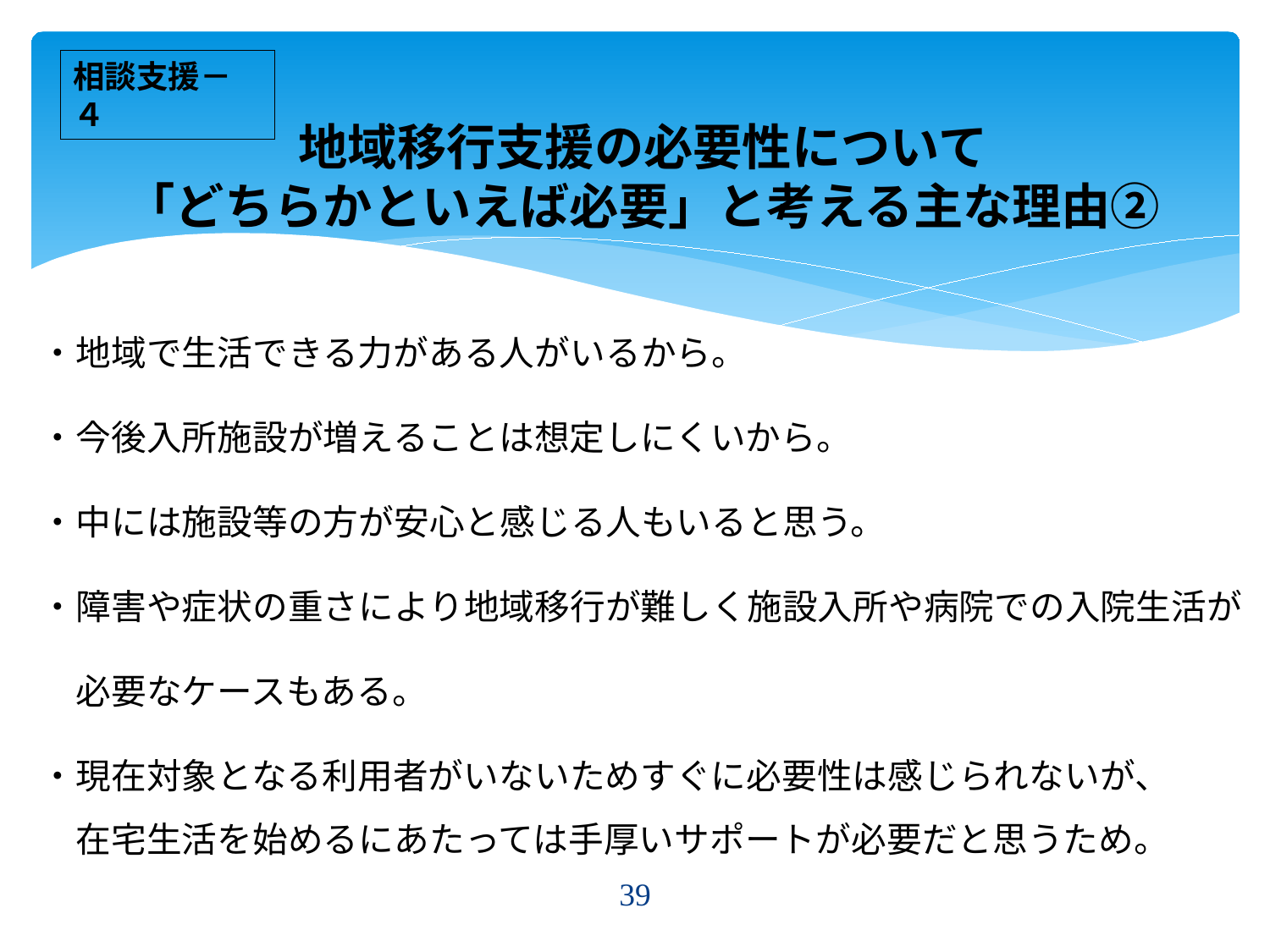

相談支援－４
# 地域移行支援の必要性について 「どちらかといえば必要」と考える主な理由②
・地域で生活できる力がある人がいるから。
・今後入所施設が増えることは想定しにくいから。
・中には施設等の方が安心と感じる人もいると思う。
・障害や症状の重さにより地域移行が難しく施設入所や病院での入院生活が
　必要なケースもある。
・現在対象となる利用者がいないためすぐに必要性は感じられないが、
　在宅生活を始めるにあたっては手厚いサポートが必要だと思うため。
39